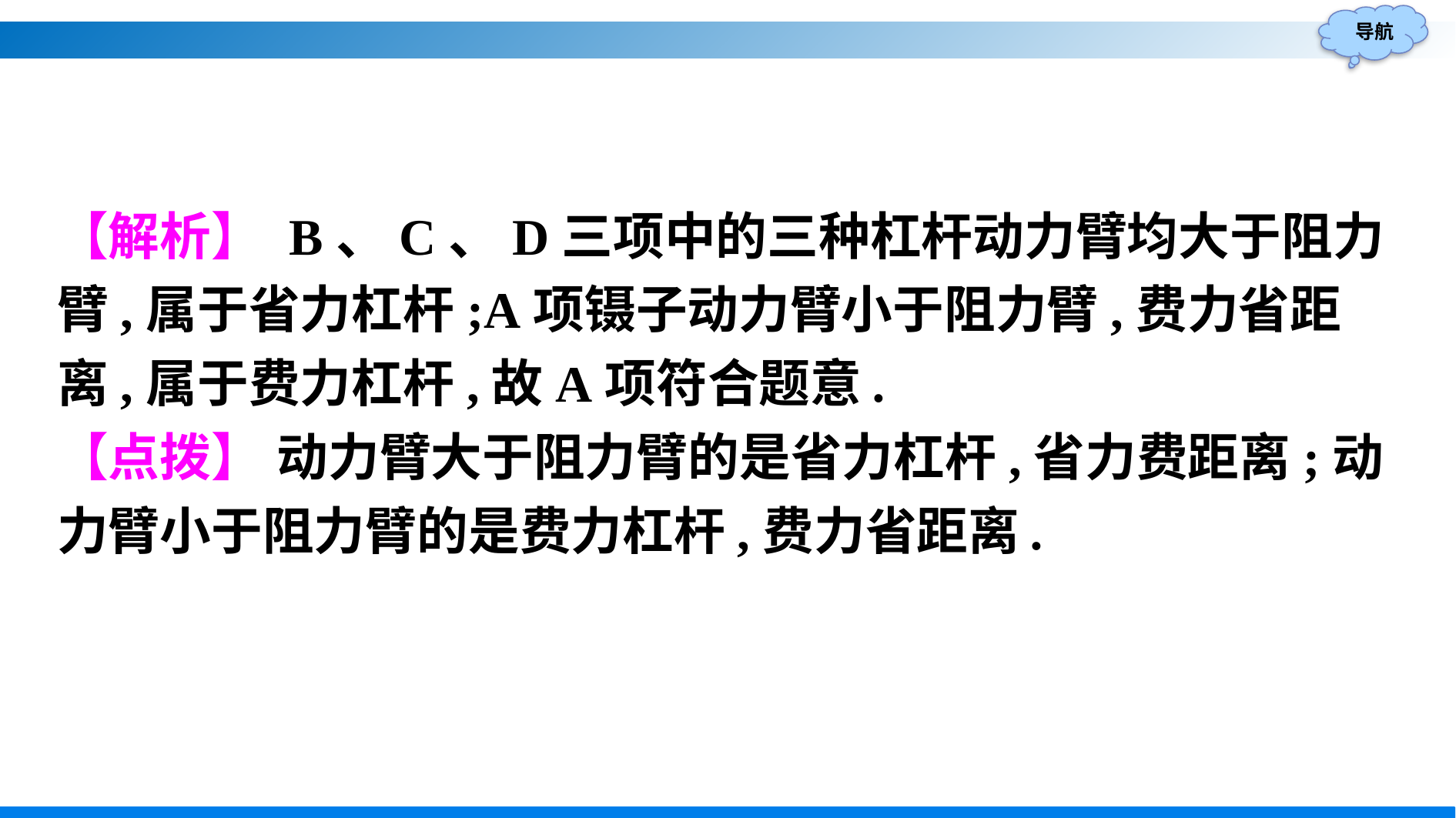

【解析】 B、C、D三项中的三种杠杆动力臂均大于阻力臂,属于省力杠杆;A项镊子动力臂小于阻力臂,费力省距离,属于费力杠杆,故A项符合题意.
【点拨】 动力臂大于阻力臂的是省力杠杆,省力费距离;动力臂小于阻力臂的是费力杠杆,费力省距离.